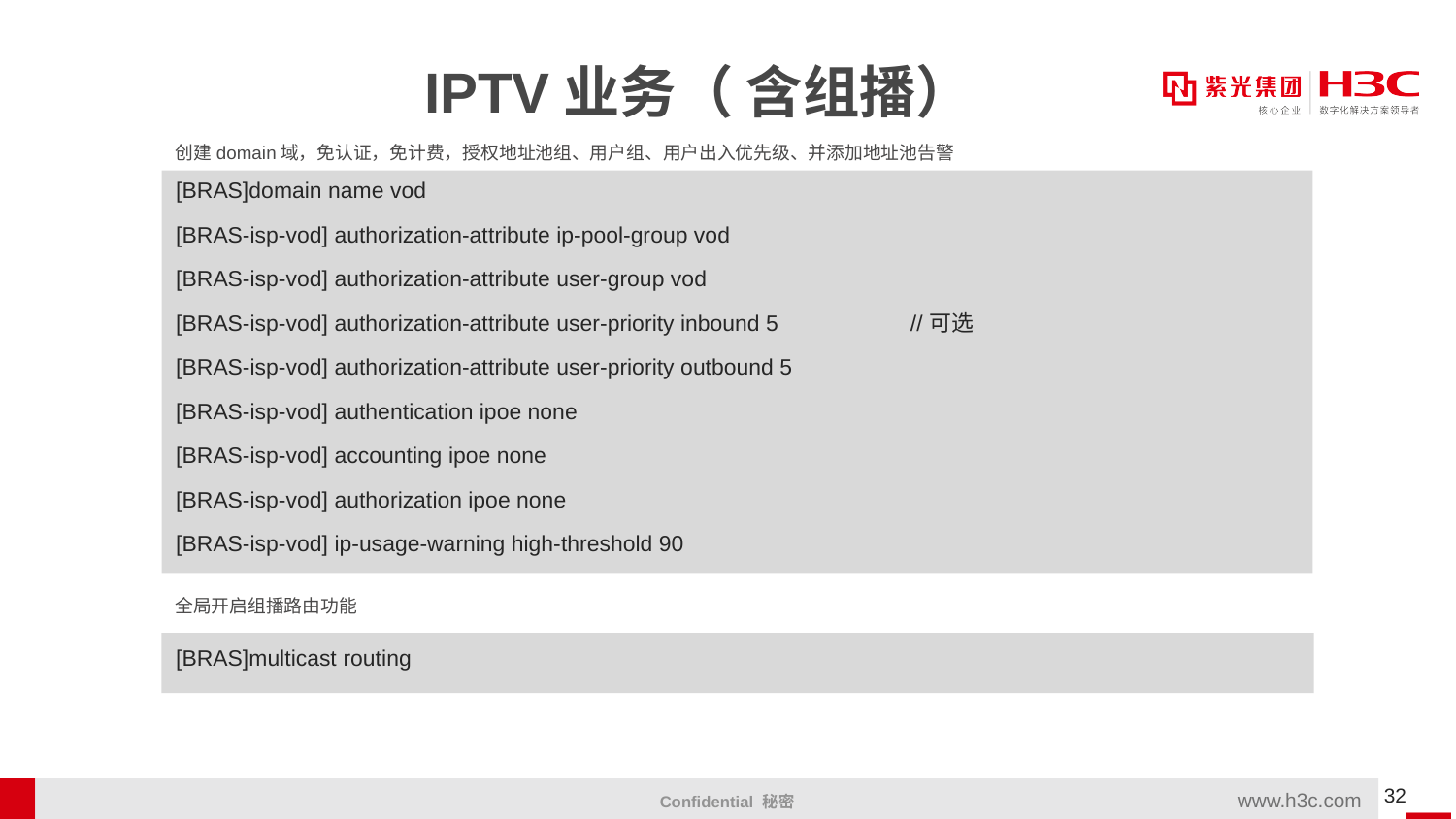

# IPTV业务（ 含组播）
创建domain域，免认证，免计费，授权地址池组、用户组、用户出入优先级、并添加地址池告警
[BRAS]domain name vod
[BRAS-isp-vod] authorization-attribute ip-pool-group vod
[BRAS-isp-vod] authorization-attribute user-group vod
[BRAS-isp-vod] authorization-attribute user-priority inbound 5                     //可选
[BRAS-isp-vod] authorization-attribute user-priority outbound 5
[BRAS-isp-vod] authentication ipoe none
[BRAS-isp-vod] accounting ipoe none
[BRAS-isp-vod] authorization ipoe none
[BRAS-isp-vod] ip-usage-warning high-threshold 90
全局开启组播路由功能
[BRAS]multicast routing